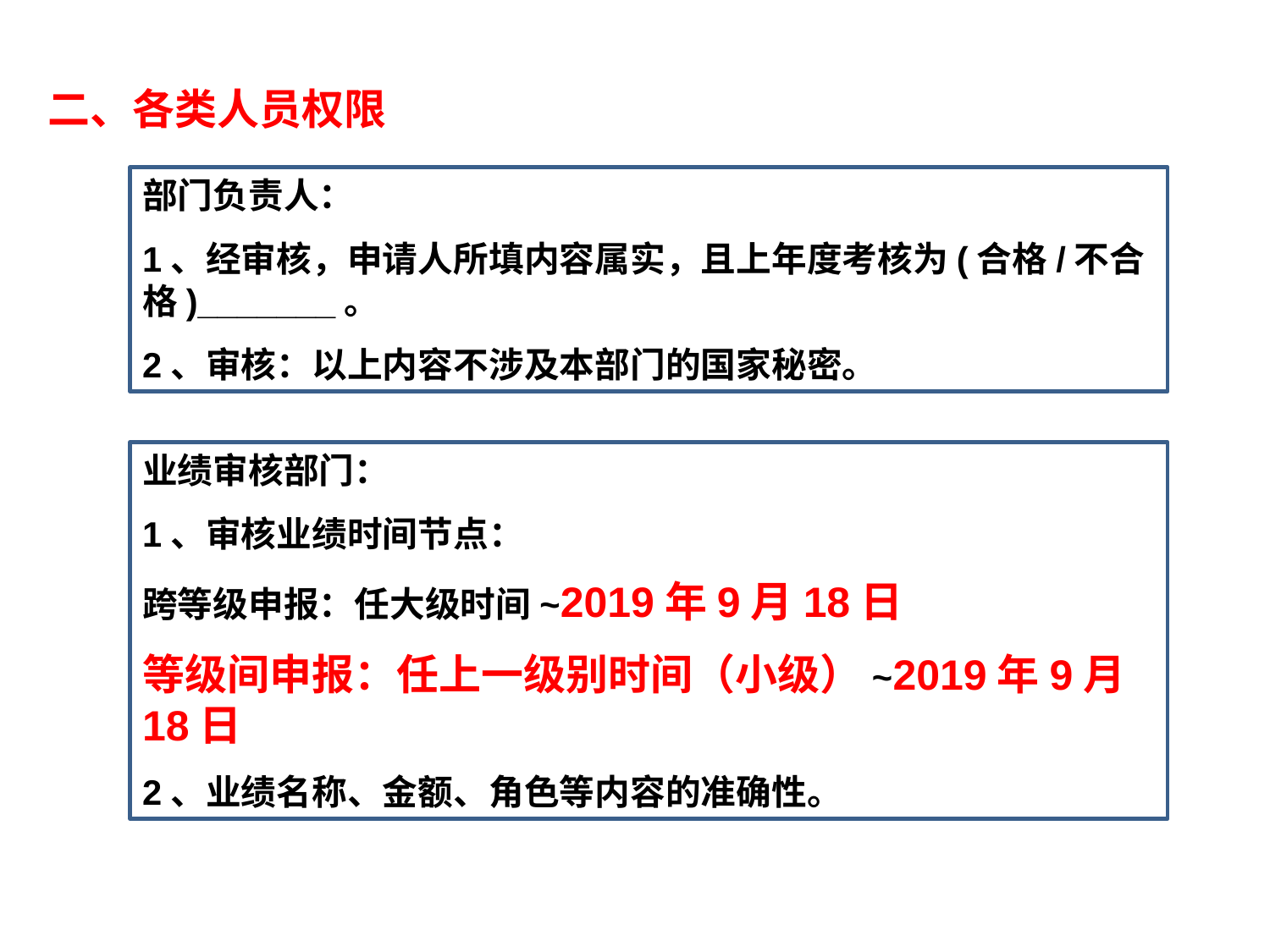

二、各类人员权限
部门负责人：
1、经审核，申请人所填内容属实，且上年度考核为(合格/不合格)_______。
2、审核：以上内容不涉及本部门的国家秘密。
业绩审核部门：
1、审核业绩时间节点：
跨等级申报：任大级时间~2019年9月18日
等级间申报：任上一级别时间（小级）~2019年9月18日
2、业绩名称、金额、角色等内容的准确性。